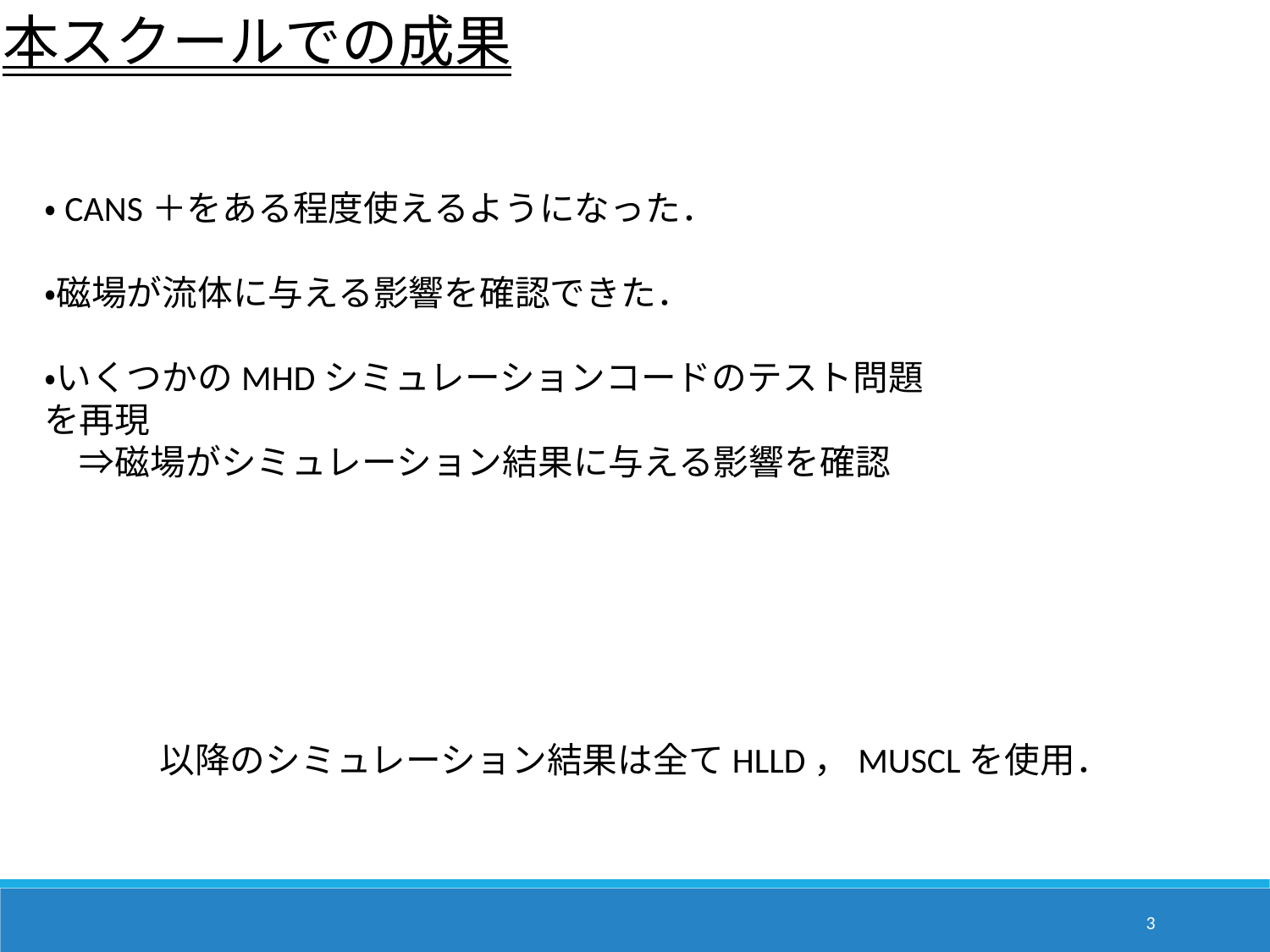

本スクールでの成果
・CANS＋をある程度使えるようになった．

・磁場が流体に与える影響を確認できた．

・いくつかのMHDシミュレーションコードのテスト問題を再現
　⇒磁場がシミュレーション結果に与える影響を確認
以降のシミュレーション結果は全てHLLD，MUSCLを使用．
3